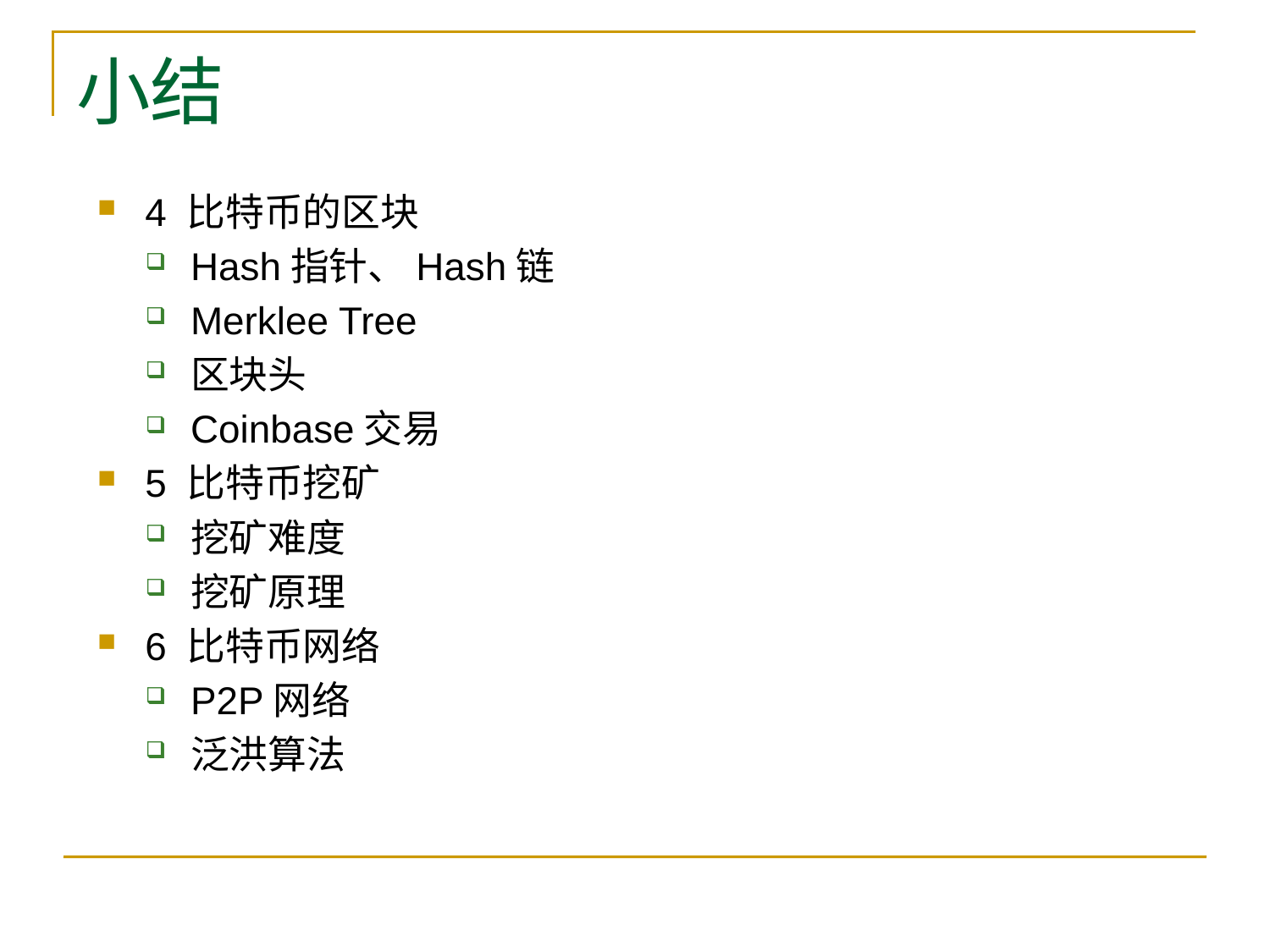

# 小结
4 比特币的区块
Hash指针、Hash链
Merklee Tree
区块头
Coinbase交易
5 比特币挖矿
挖矿难度
挖矿原理
6 比特币网络
P2P网络
泛洪算法